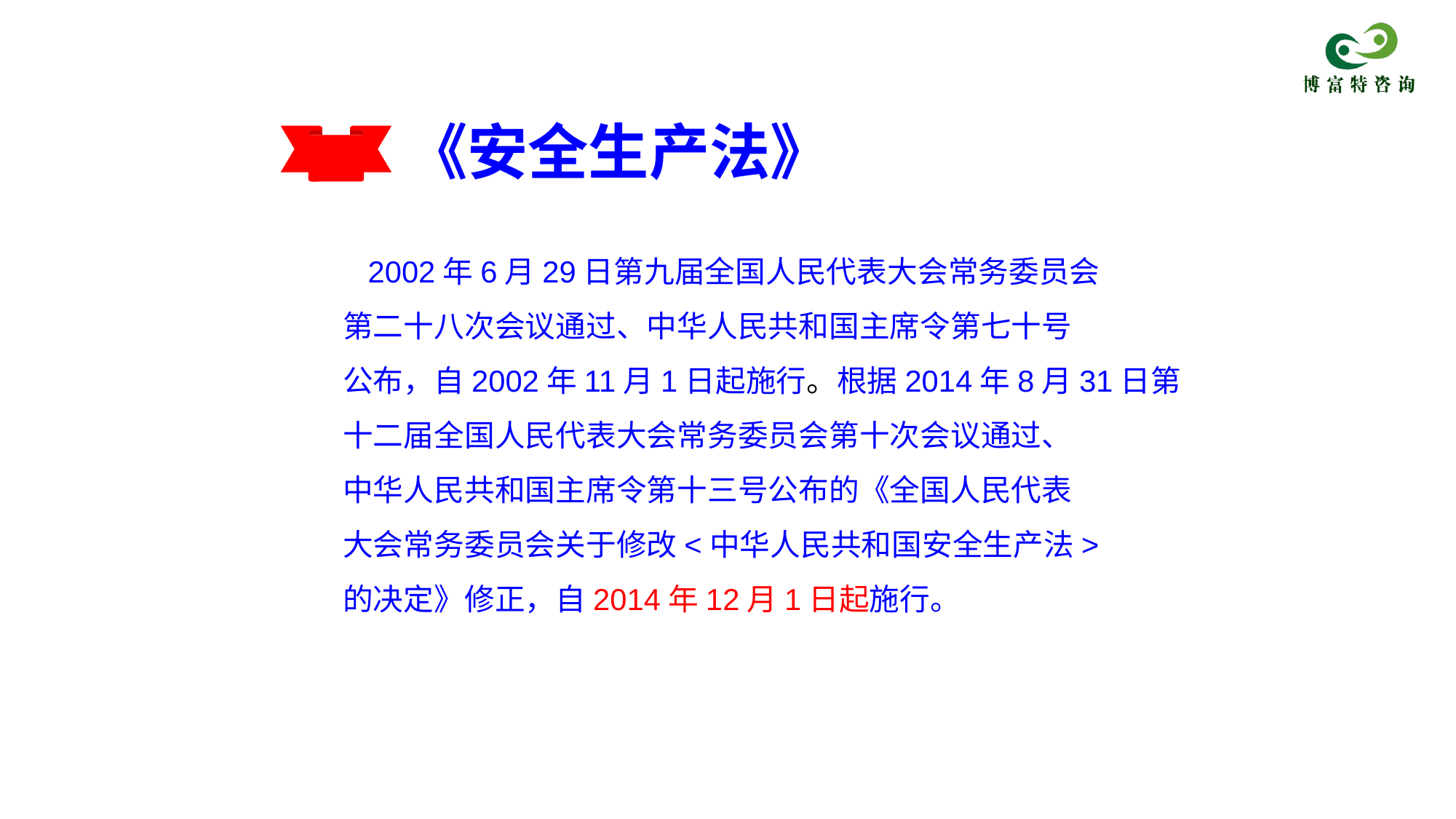

《安全生产法》

   2002年6月29日第九届全国人民代表大会常务委员会
第二十八次会议通过、中华人民共和国主席令第七十号
公布，自2002年11月1日起施行。根据2014年8月31日第
十二届全国人民代表大会常务委员会第十次会议通过、
中华人民共和国主席令第十三号公布的《全国人民代表
大会常务委员会关于修改<中华人民共和国安全生产法>
的决定》修正，自2014年12月1日起施行。